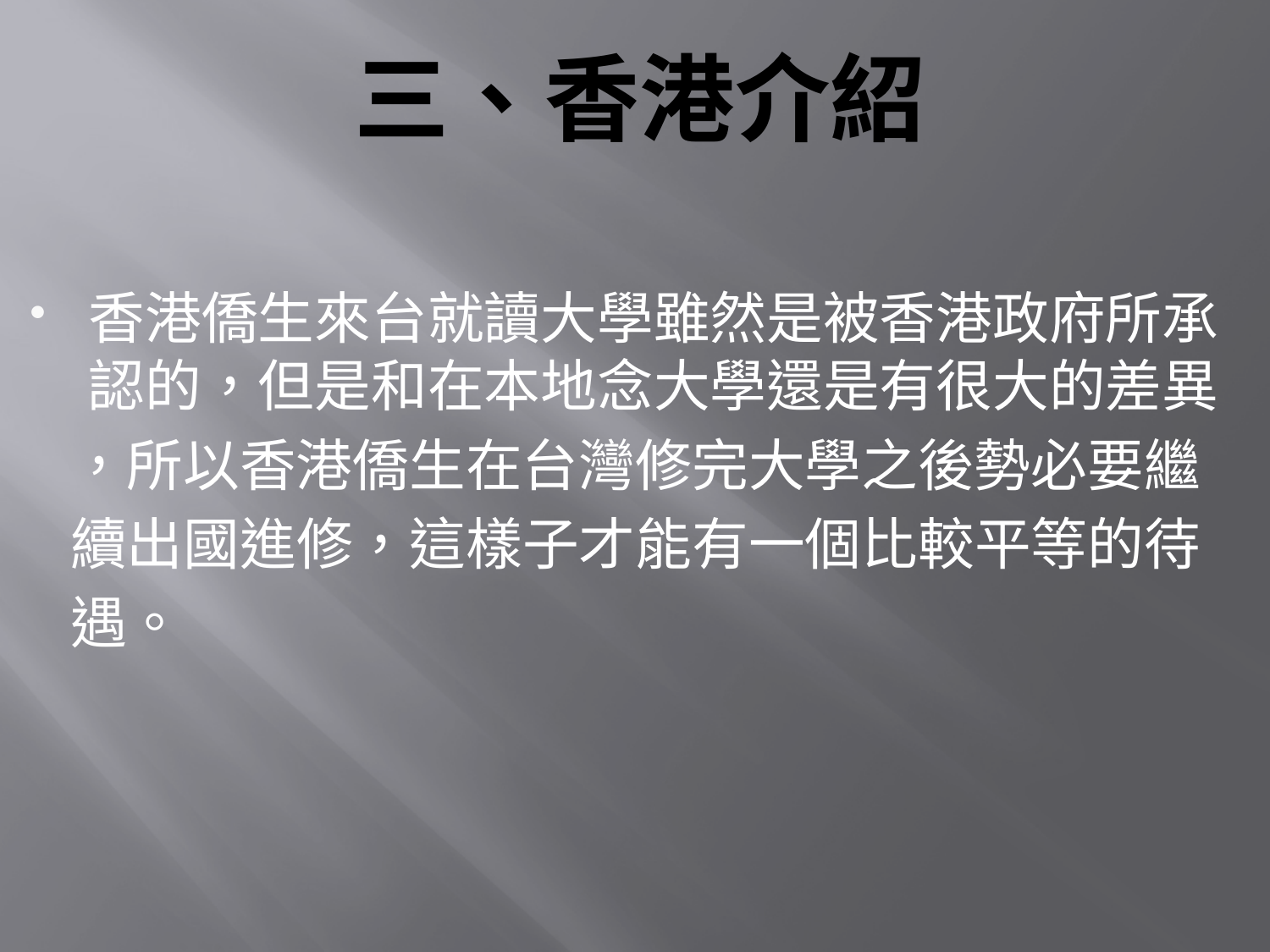

# 三、香港介紹

香港僑生來台就讀大學雖然是被香港政府所承認的，但是和在本地念大學還是有很大的差異
  ，所以香港僑生在台灣修完大學之後勢必要繼
  續出國進修，這樣子才能有一個比較平等的待
  遇。